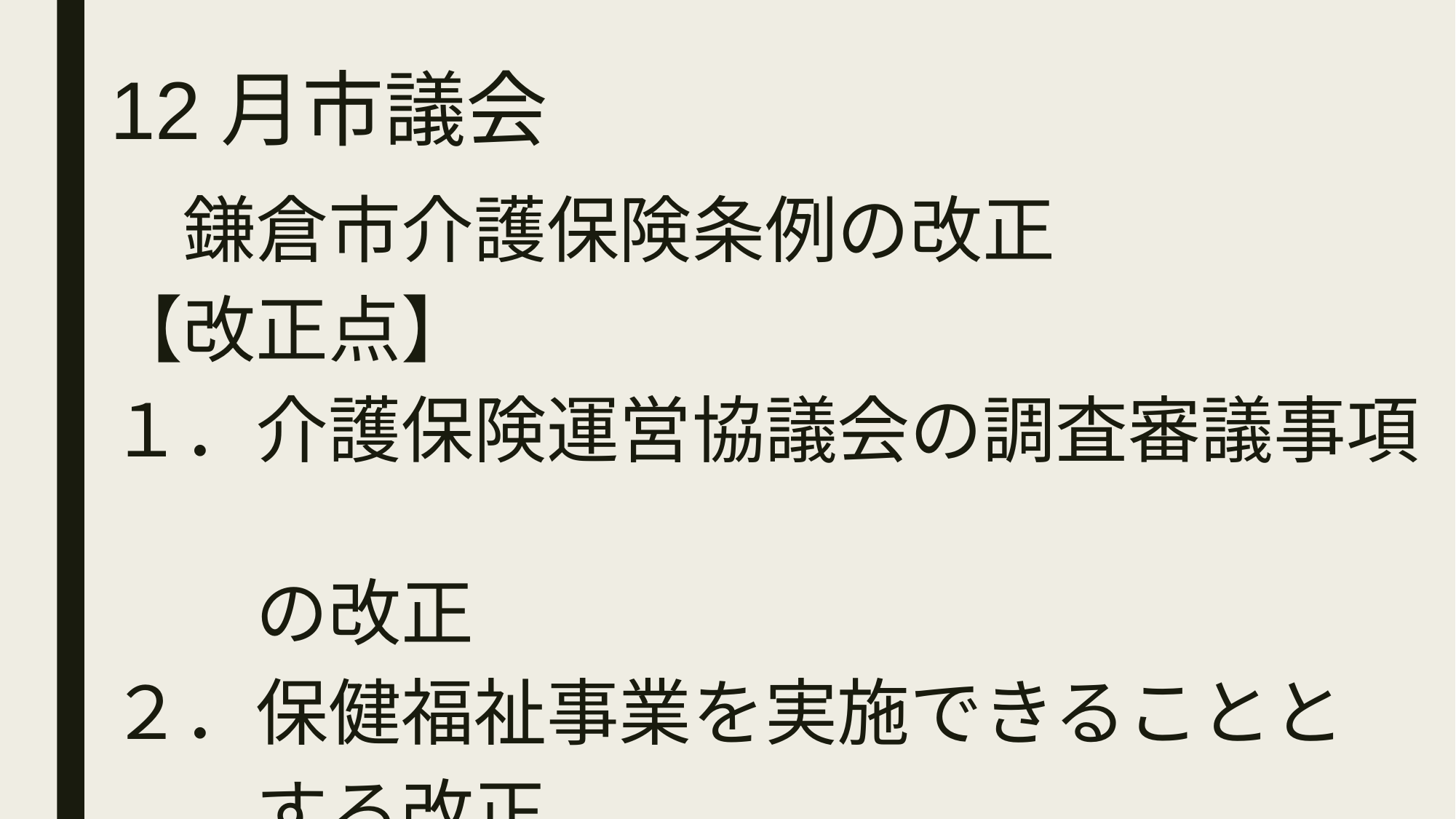

# 12月市議会
　鎌倉市介護保険条例の改正
【改正点】
１．介護保険運営協議会の調査審議事項
　　の改正
２．保健福祉事業を実施できることと
　　する改正